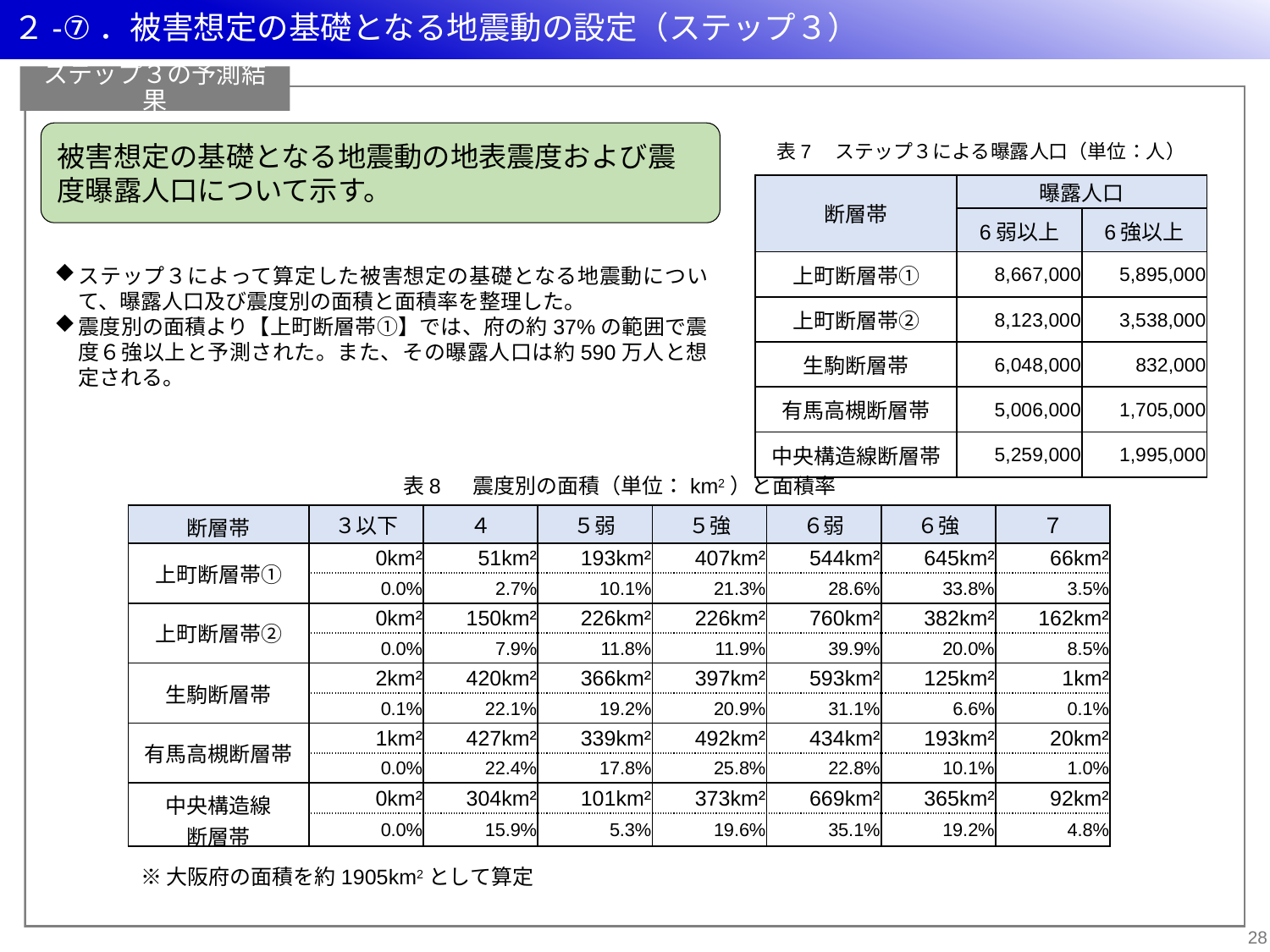

# ２-⑦．被害想定の基礎となる地震動の設定（ステップ３）
ステップ３の予測結果
被害想定の基礎となる地震動の地表震度および震度曝露人口について示す。
表7　ステップ３による曝露人口（単位：人）
| 断層帯 | 曝露人口 |  |
| --- | --- | --- |
|  | 6弱以上 | 6強以上 |
| 上町断層帯① | 8,667,000 | 5,895,000 |
| 上町断層帯② | 8,123,000 | 3,538,000 |
| 生駒断層帯 | 6,048,000 | 832,000 |
| 有馬高槻断層帯 | 5,006,000 | 1,705,000 |
| 中央構造線断層帯 | 5,259,000 | 1,995,000 |
ステップ３によって算定した被害想定の基礎となる地震動について、曝露人口及び震度別の面積と面積率を整理した。
震度別の面積より【上町断層帯①】では、府の約37%の範囲で震度６強以上と予測された。また、その曝露人口は約590万人と想定される。
表8 　震度別の面積（単位：km2）と面積率
| 断層帯 | ３以下 | ４ | ５弱 | ５強 | ６弱 | ６強 | ７ |
| --- | --- | --- | --- | --- | --- | --- | --- |
| 上町断層帯① | 0km² | 51km² | 193km² | 407km² | 544km² | 645km² | 66km² |
|  | 0.0% | 2.7% | 10.1% | 21.3% | 28.6% | 33.8% | 3.5% |
| 上町断層帯② | 0km² | 150km² | 226km² | 226km² | 760km² | 382km² | 162km² |
|  | 0.0% | 7.9% | 11.8% | 11.9% | 39.9% | 20.0% | 8.5% |
| 生駒断層帯 | 2km² | 420km² | 366km² | 397km² | 593km² | 125km² | 1km² |
|  | 0.1% | 22.1% | 19.2% | 20.9% | 31.1% | 6.6% | 0.1% |
| 有馬高槻断層帯 | 1km² | 427km² | 339km² | 492km² | 434km² | 193km² | 20km² |
|  | 0.0% | 22.4% | 17.8% | 25.8% | 22.8% | 10.1% | 1.0% |
| 中央構造線 断層帯 | 0km² | 304km² | 101km² | 373km² | 669km² | 365km² | 92km² |
|  | 0.0% | 15.9% | 5.3% | 19.6% | 35.1% | 19.2% | 4.8% |
※大阪府の面積を約1905km2として算定
28